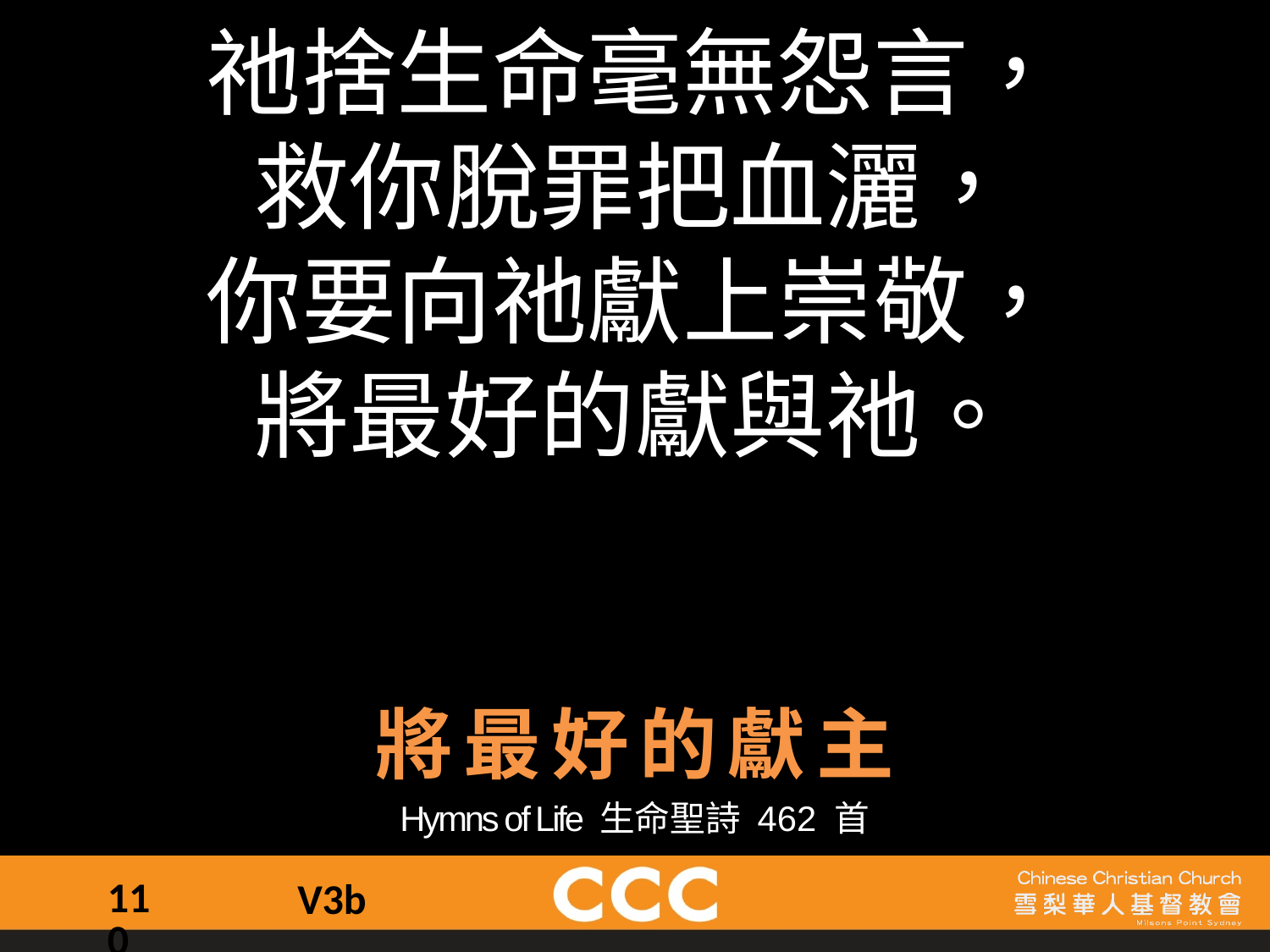

祂捨生命毫無怨言，
救你脫罪把血灑，
你要向祂獻上崇敬，
將最好的獻與祂。
將最好的獻主
Hymns of Life 生命聖詩 462 首
110
V3b